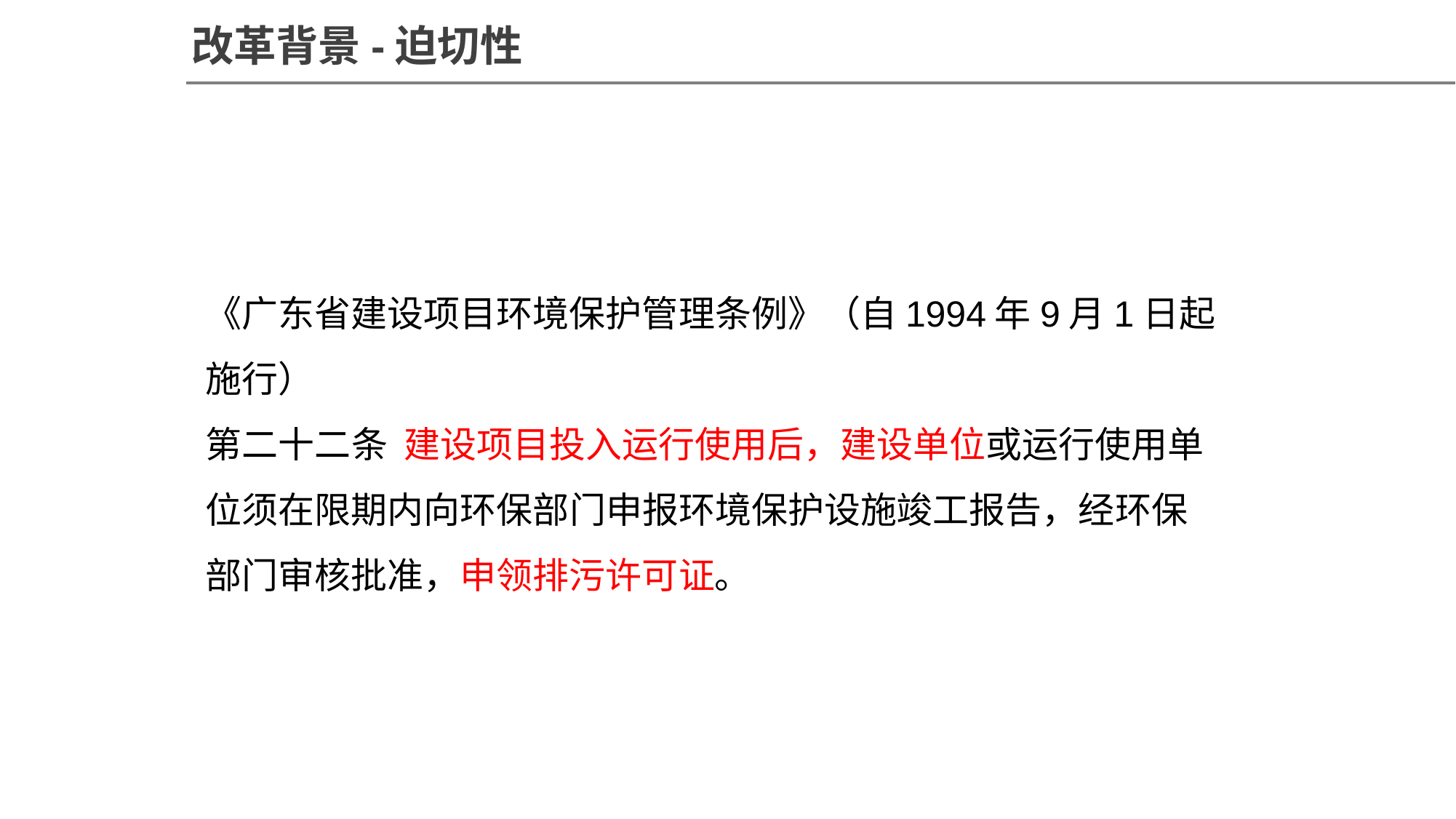

改革背景-迫切性
《广东省建设项目环境保护管理条例》（自1994年9月1日起施行）
第二十二条  建设项目投入运行使用后，建设单位或运行使用单位须在限期内向环保部门申报环境保护设施竣工报告，经环保部门审核批准，申领排污许可证。